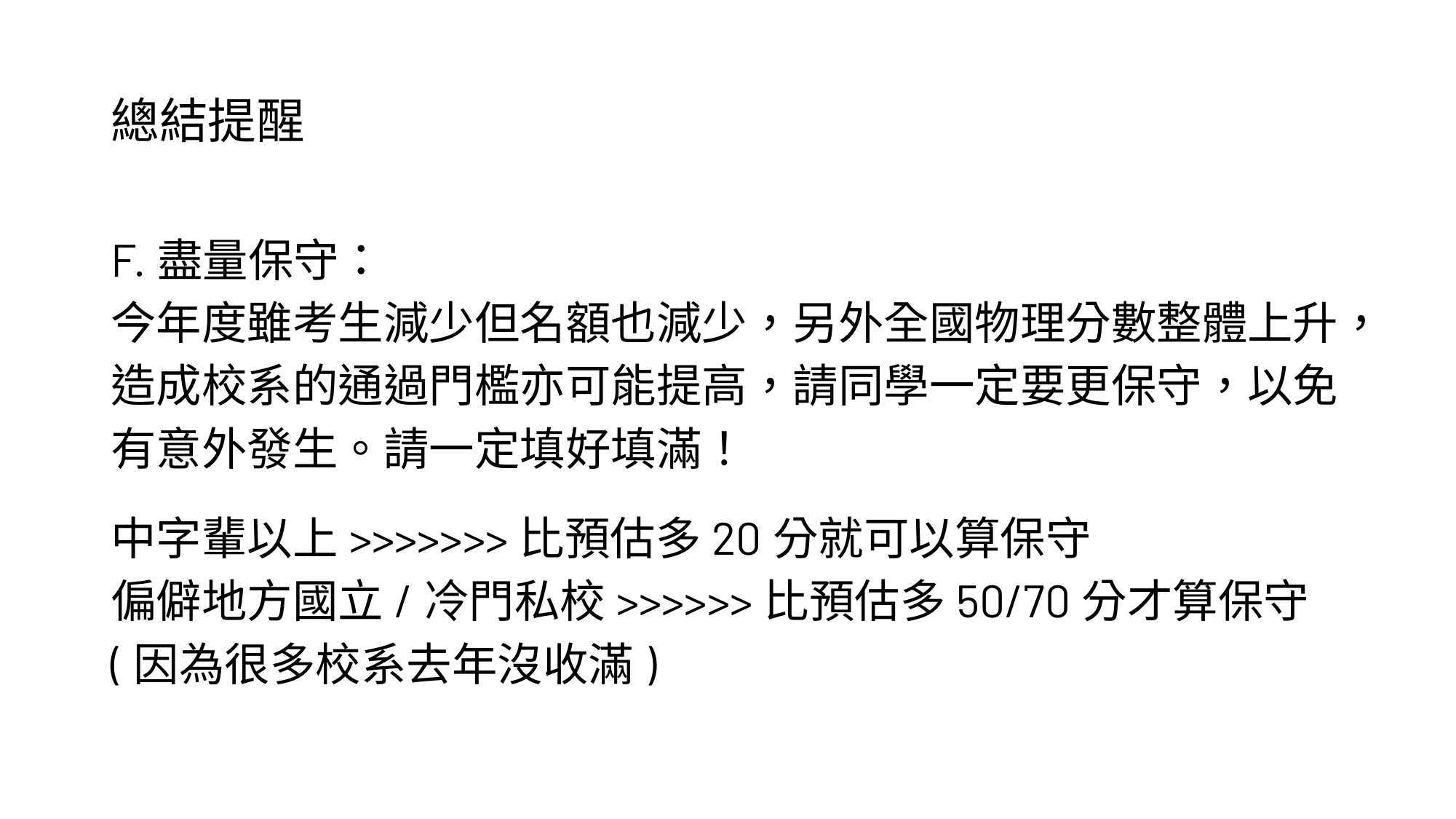

# 總結提醒
F.盡量保守：
今年度雖考生減少但名額也減少，另外全國物理分數整體上升，造成校系的通過門檻亦可能提高，請同學一定要更保守，以免有意外發生。請一定填好填滿！
中字輩以上>>>>>>>比預估多20分就可以算保守
偏僻地方國立/冷門私校>>>>>>比預估多50/70分才算保守
(因為很多校系去年沒收滿)